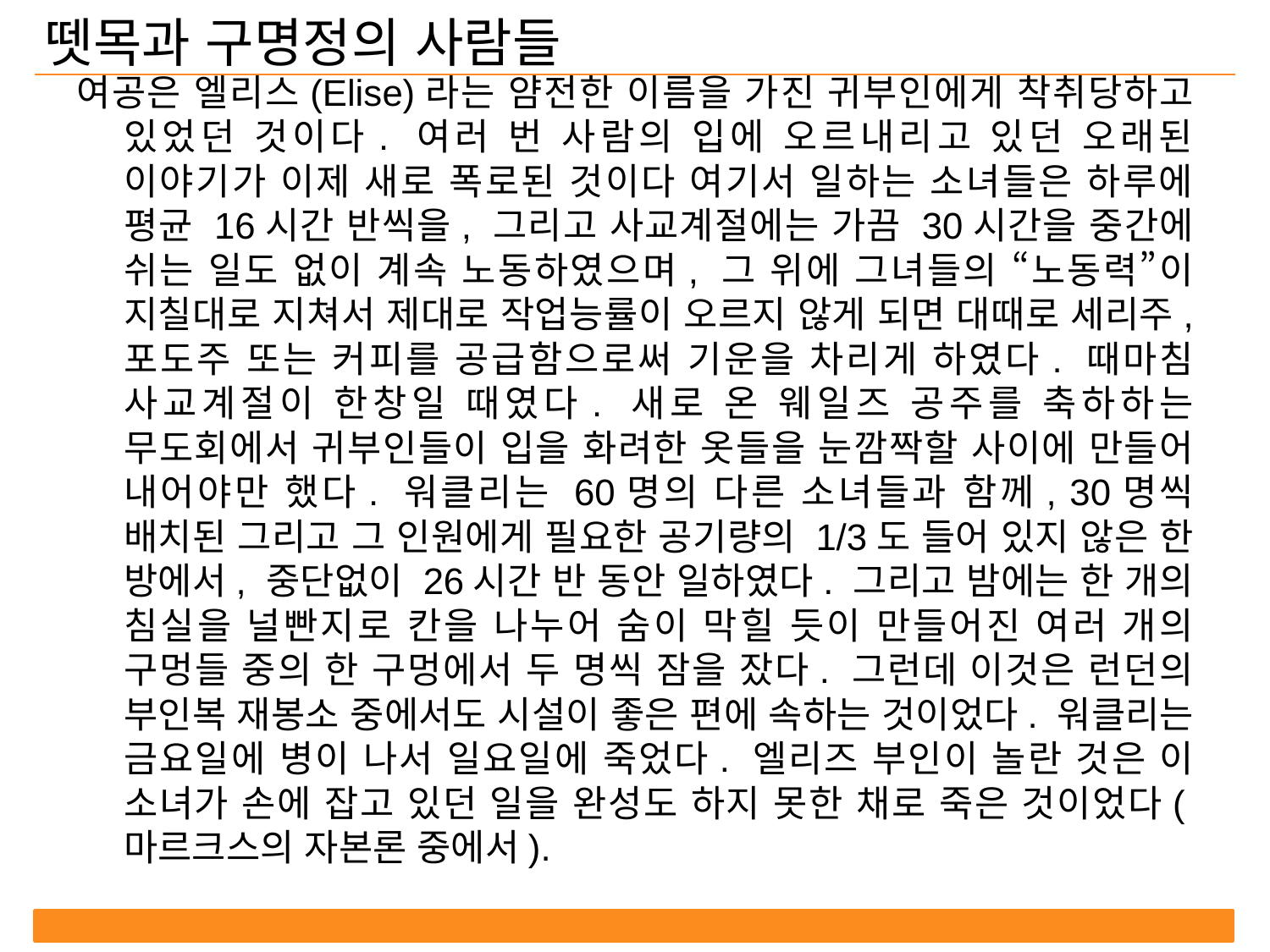

뗏목과 구명정의 사람들
여공은 엘리스(Elise)라는 얌전한 이름을 가진 귀부인에게 착취당하고 있었던 것이다. 여러 번 사람의 입에 오르내리고 있던 오래된 이야기가 이제 새로 폭로된 것이다 여기서 일하는 소녀들은 하루에 평균 16시간 반씩을, 그리고 사교계절에는 가끔 30시간을 중간에 쉬는 일도 없이 계속 노동하였으며, 그 위에 그녀들의 “노동력”이 지칠대로 지쳐서 제대로 작업능률이 오르지 않게 되면 대때로 세리주, 포도주 또는 커피를 공급함으로써 기운을 차리게 하였다. 때마침 사교계절이 한창일 때였다. 새로 온 웨일즈 공주를 축하하는 무도회에서 귀부인들이 입을 화려한 옷들을 눈깜짝할 사이에 만들어 내어야만 했다. 워클리는 60명의 다른 소녀들과 함께, 30명씩 배치된 그리고 그 인원에게 필요한 공기량의 1/3도 들어 있지 않은 한 방에서, 중단없이 26시간 반 동안 일하였다. 그리고 밤에는 한 개의 침실을 널빤지로 칸을 나누어 숨이 막힐 듯이 만들어진 여러 개의 구멍들 중의 한 구멍에서 두 명씩 잠을 잤다. 그런데 이것은 런던의 부인복 재봉소 중에서도 시설이 좋은 편에 속하는 것이었다. 워클리는 금요일에 병이 나서 일요일에 죽었다. 엘리즈 부인이 놀란 것은 이 소녀가 손에 잡고 있던 일을 완성도 하지 못한 채로 죽은 것이었다(마르크스의 자본론 중에서).